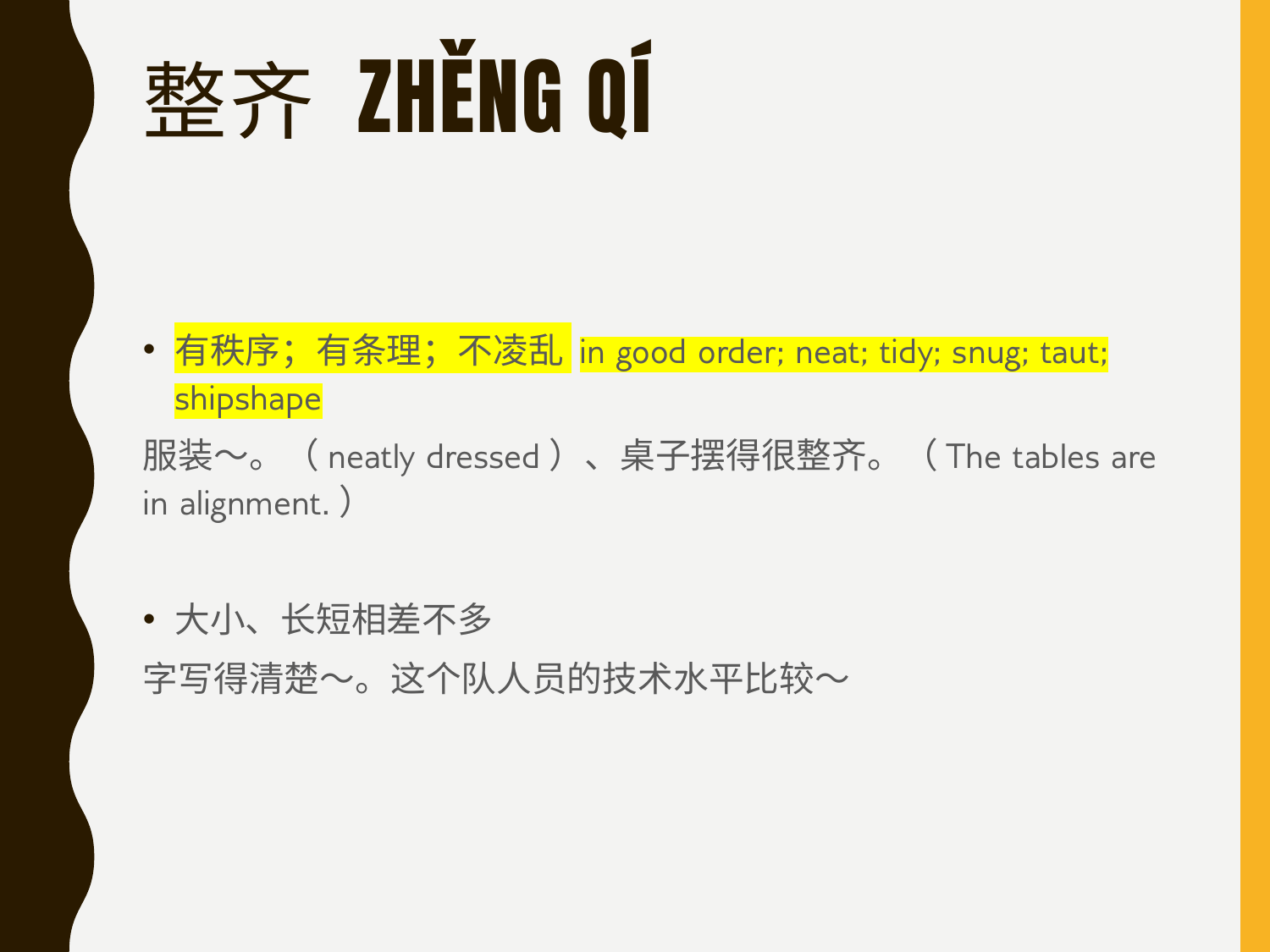

# 整齐 zhěng qí
有秩序；有条理；不凌乱 in good order; neat; tidy; snug; taut; shipshape
服装～。（neatly dressed）、桌子摆得很整齐。（The tables are in alignment.）

大小、长短相差不多
字写得清楚～。这个队人员的技术水平比较～